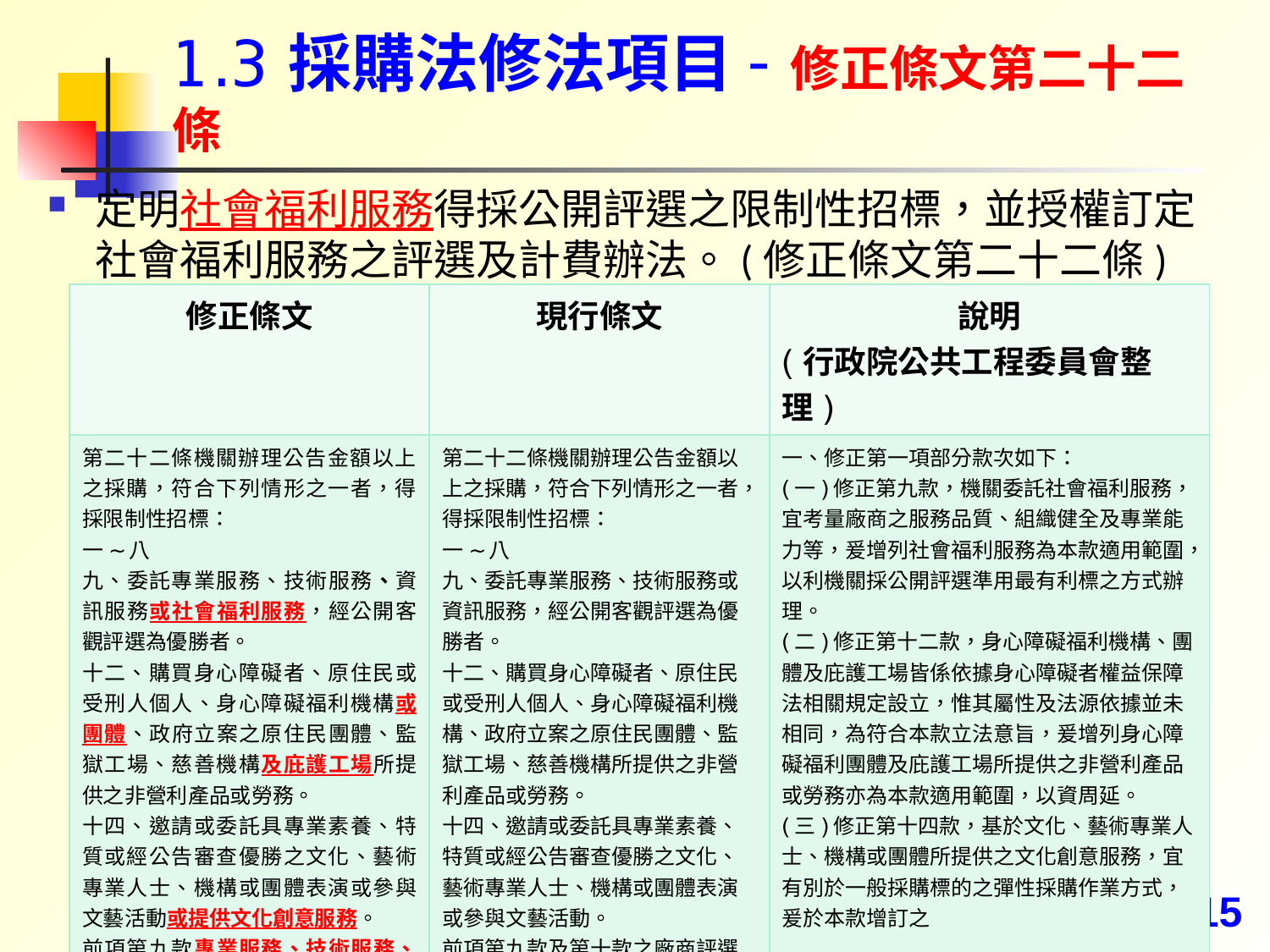

# 1.3採購法修法項目-修正條文第二十二條
定明社會福利服務得採公開評選之限制性招標，並授權訂定社會福利服務之評選及計費辦法。(修正條文第二十二條)
| 修正條文 | 現行條文 | 說明 (行政院公共工程委員會整理) |
| --- | --- | --- |
| 第二十二條機關辦理公告金額以上之採購，符合下列情形之一者，得採限制性招標： 一~八 九、委託專業服務、技術服務、資訊服務或社會福利服務，經公開客觀評選為優勝者。 十二、購買身心障礙者、原住民或受刑人個人、身心障礙福利機構或團體、政府立案之原住民團體、監獄工場、慈善機構及庇護工場所提供之非營利產品或勞務。 十四、邀請或委託具專業素養、特質或經公告審查優勝之文化、藝術專業人士、機構或團體表演或參與文藝活動或提供文化創意服務。 前項第九款專業服務、技術服務、資訊服務及第十款之廠商評選辦法與服務費用計算方式與第十一款、第十三款及第十四款之作業辦法，由主管機關定之。 | 第二十二條機關辦理公告金額以上之採購，符合下列情形之一者，得採限制性招標： 一~八 九、委託專業服務、技術服務或資訊服務，經公開客觀評選為優勝者。 十二、購買身心障礙者、原住民或受刑人個人、身心障礙福利機構、政府立案之原住民團體、監獄工場、慈善機構所提供之非營利產品或勞務。 十四、邀請或委託具專業素養、特質或經公告審查優勝之文化、藝術專業人士、機構或團體表演或參與文藝活動。 前項第九款及第十款之廠商評選辦法與服務費用計算方式與第十一款、第十三款及第十四款之作業辦法，由主管機關定之。 | 一、修正第一項部分款次如下： (一)修正第九款，機關委託社會福利服務，宜考量廠商之服務品質、組織健全及專業能力等，爰增列社會福利服務為本款適用範圍，以利機關採公開評選準用最有利標之方式辦理。 (二)修正第十二款，身心障礙福利機構、團體及庇護工場皆係依據身心障礙者權益保障法相關規定設立，惟其屬性及法源依據並未相同，為符合本款立法意旨，爰增列身心障礙福利團體及庇護工場所提供之非營利產品或勞務亦為本款適用範圍，以資周延。 (三)修正第十四款，基於文化、藝術專業人士、機構或團體所提供之文化創意服務，宜有別於一般採購標的之彈性採購作業方式，爰於本款增訂之 |
15